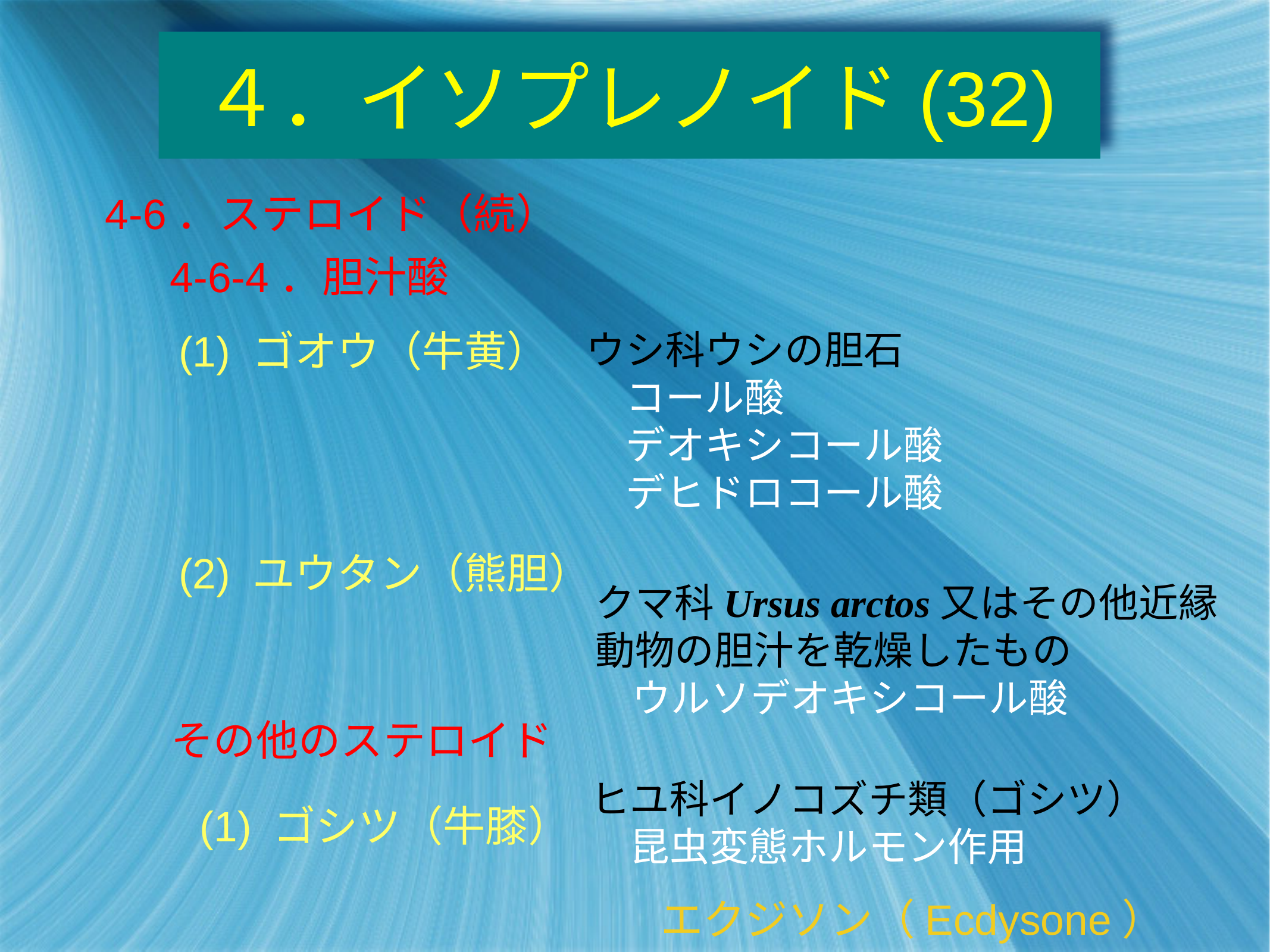

# ４．イソプレノイド(32)
4-6．ステロイド（続）
4-6-4．胆汁酸
(1) ゴオウ（牛黄）
ウシ科ウシの胆石
　コール酸
　デオキシコール酸
　デヒドロコール酸
(2) ユウタン（熊胆）
クマ科Ursus arctos又はその他近縁動物の胆汁を乾燥したもの
   ウルソデオキシコール酸
その他のステロイド
ヒユ科イノコズチ類（ゴシツ）
　昆虫変態ホルモン作用
(1) ゴシツ（牛膝）
エクジソン（Ecdysone）